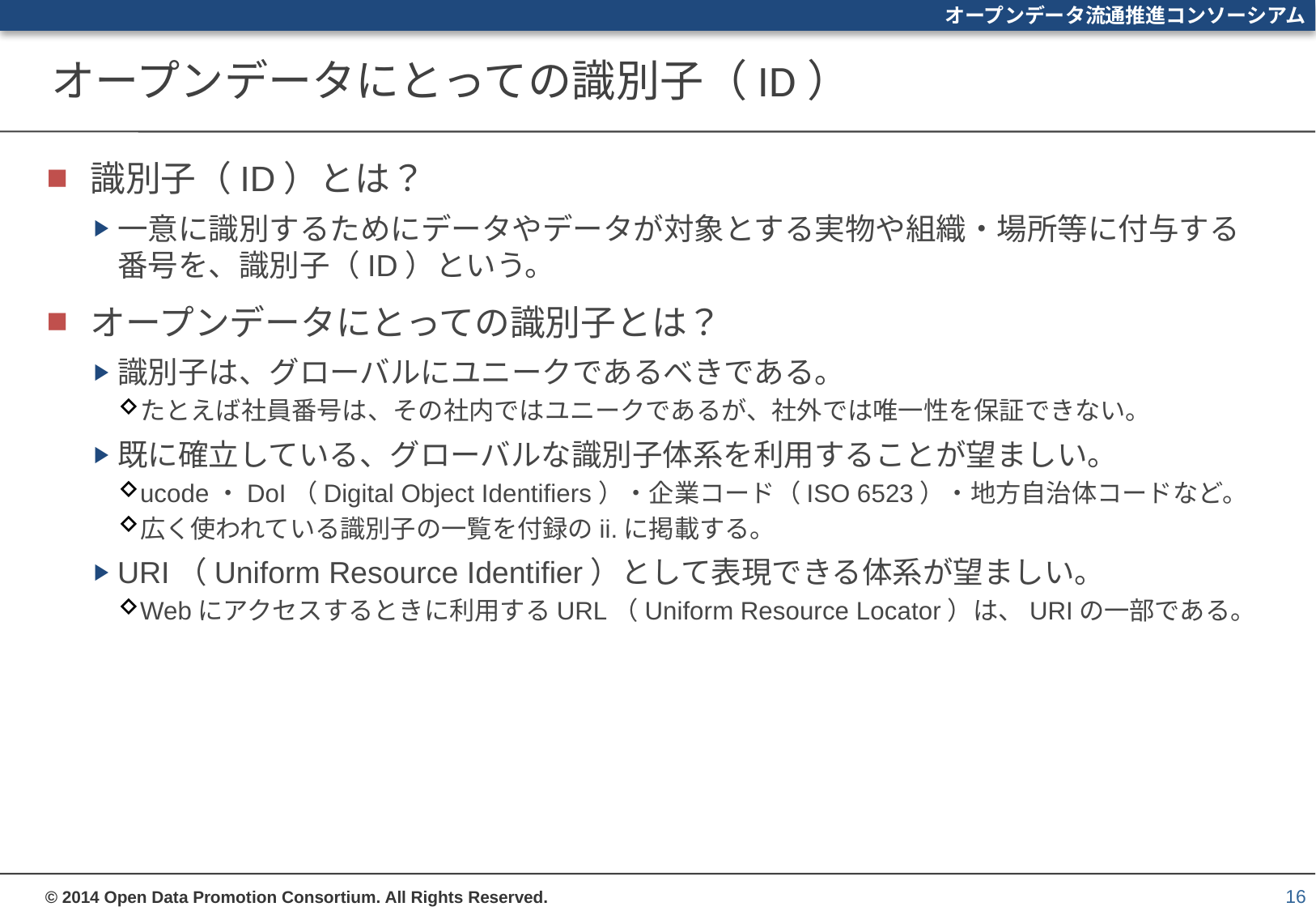

# オープンデータにとっての識別子（ID）
識別子（ID）とは？
一意に識別するためにデータやデータが対象とする実物や組織・場所等に付与する番号を、識別子（ID）という。
オープンデータにとっての識別子とは？
識別子は、グローバルにユニークであるべきである。
たとえば社員番号は、その社内ではユニークであるが、社外では唯一性を保証できない。
既に確立している、グローバルな識別子体系を利用することが望ましい。
ucode・DoI（Digital Object Identifiers）・企業コード（ISO 6523）・地方自治体コードなど。
広く使われている識別子の一覧を付録のii.に掲載する。
URI（Uniform Resource Identifier）として表現できる体系が望ましい。
Webにアクセスするときに利用するURL（Uniform Resource Locator）は、URIの一部である。

16